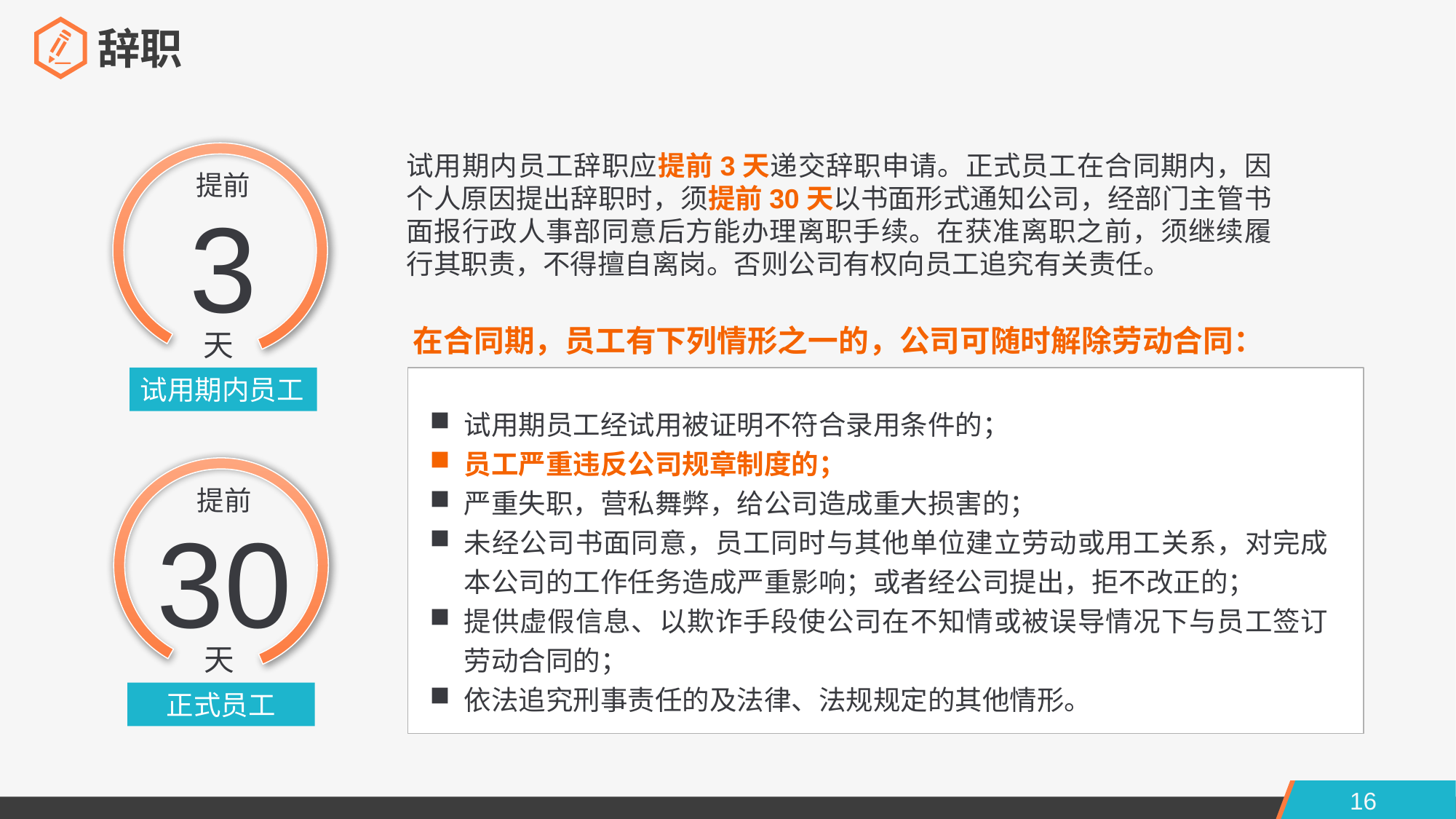

辞职

试用期内员工辞职应提前3天递交辞职申请。正式员工在合同期内，因个人原因提出辞职时，须提前30天以书面形式通知公司，经部门主管书面报行政人事部同意后方能办理离职手续。在获准离职之前，须继续履行其职责，不得擅自离岗。否则公司有权向员工追究有关责任。
提前
3
在合同期，员工有下列情形之一的，公司可随时解除劳动合同：
天
试用期内员工

试用期员工经试用被证明不符合录用条件的；
员工严重违反公司规章制度的；
严重失职，营私舞弊，给公司造成重大损害的；
未经公司书面同意，员工同时与其他单位建立劳动或用工关系，对完成本公司的工作任务造成严重影响；或者经公司提出，拒不改正的；
提供虚假信息、以欺诈手段使公司在不知情或被误导情况下与员工签订劳动合同的；
依法追究刑事责任的及法律、法规规定的其他情形。

提前
30
天
正式员工